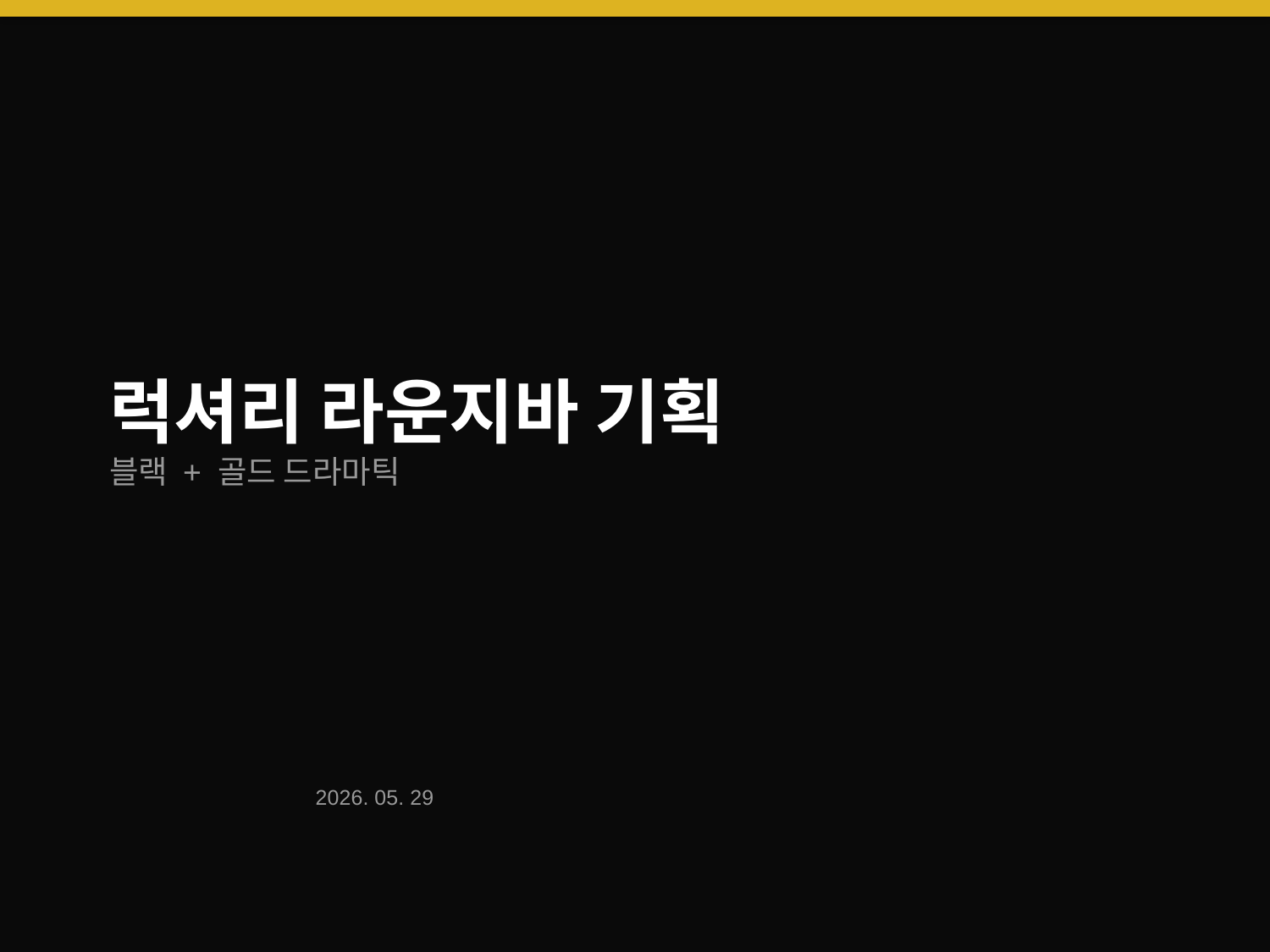

럭셔리 라운지바 기획
블랙 + 골드 드라마틱
2026. 05. 29